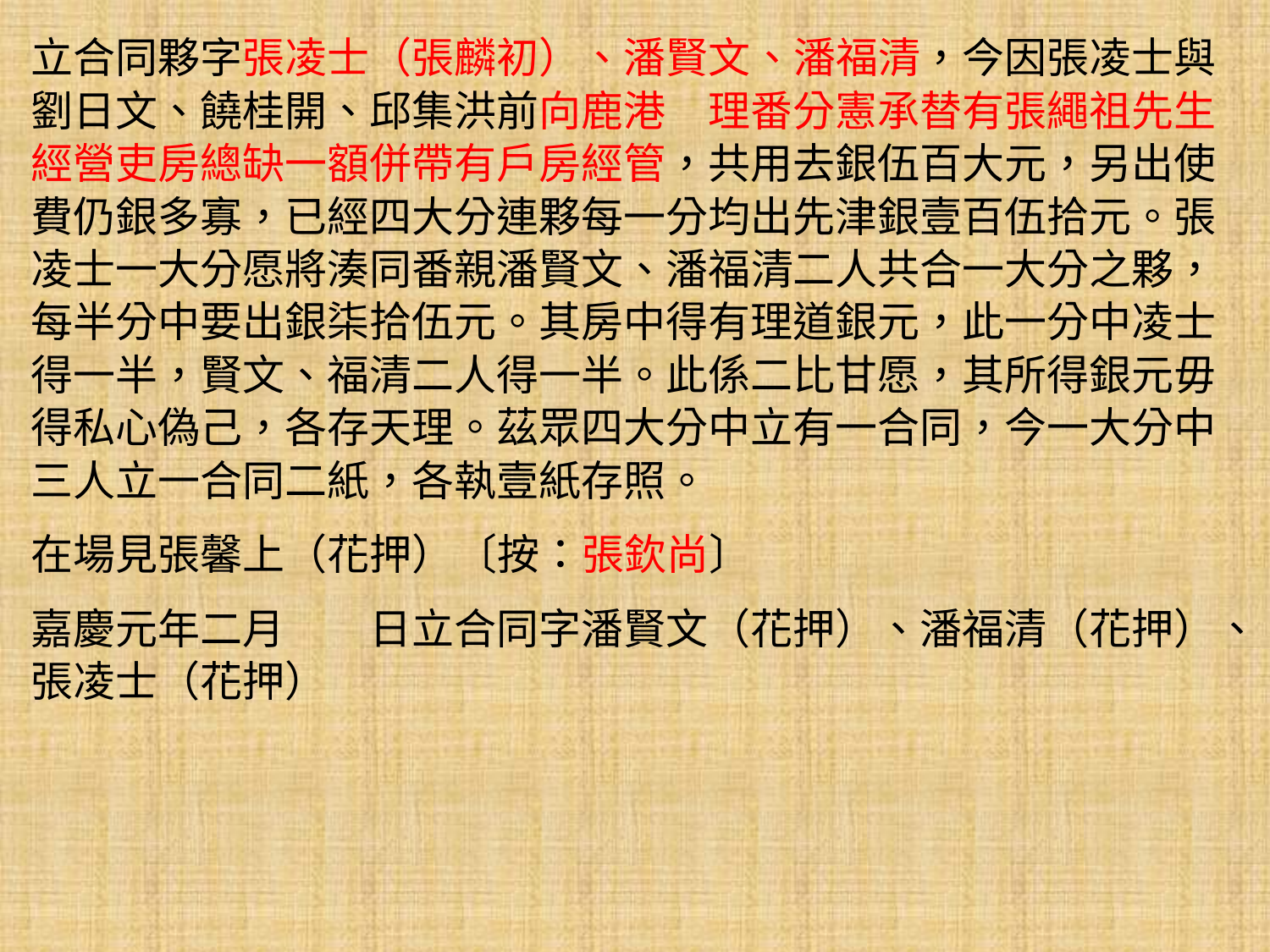

立合同夥字張凌士（張麟初）、潘賢文、潘福清，今因張凌士與劉日文、饒桂開、邱集洪前向鹿港　理番分憲承替有張繩祖先生經營吏房總缺一額併帶有戶房經管，共用去銀伍百大元，另出使費仍銀多寡，已經四大分連夥每一分均出先津銀壹百伍拾元。張凌士一大分愿將湊同番親潘賢文、潘福清二人共合一大分之夥，每半分中要出銀柒拾伍元。其房中得有理道銀元，此一分中凌士得一半，賢文、福清二人得一半。此係二比甘愿，其所得銀元毋得私心偽己，各存天理。茲眾四大分中立有一合同，今一大分中三人立一合同二紙，各執壹紙存照。
在場見張馨上（花押）〔按：張欽尚〕
嘉慶元年二月　　日立合同字潘賢文（花押）、潘福清（花押）、張凌士（花押）